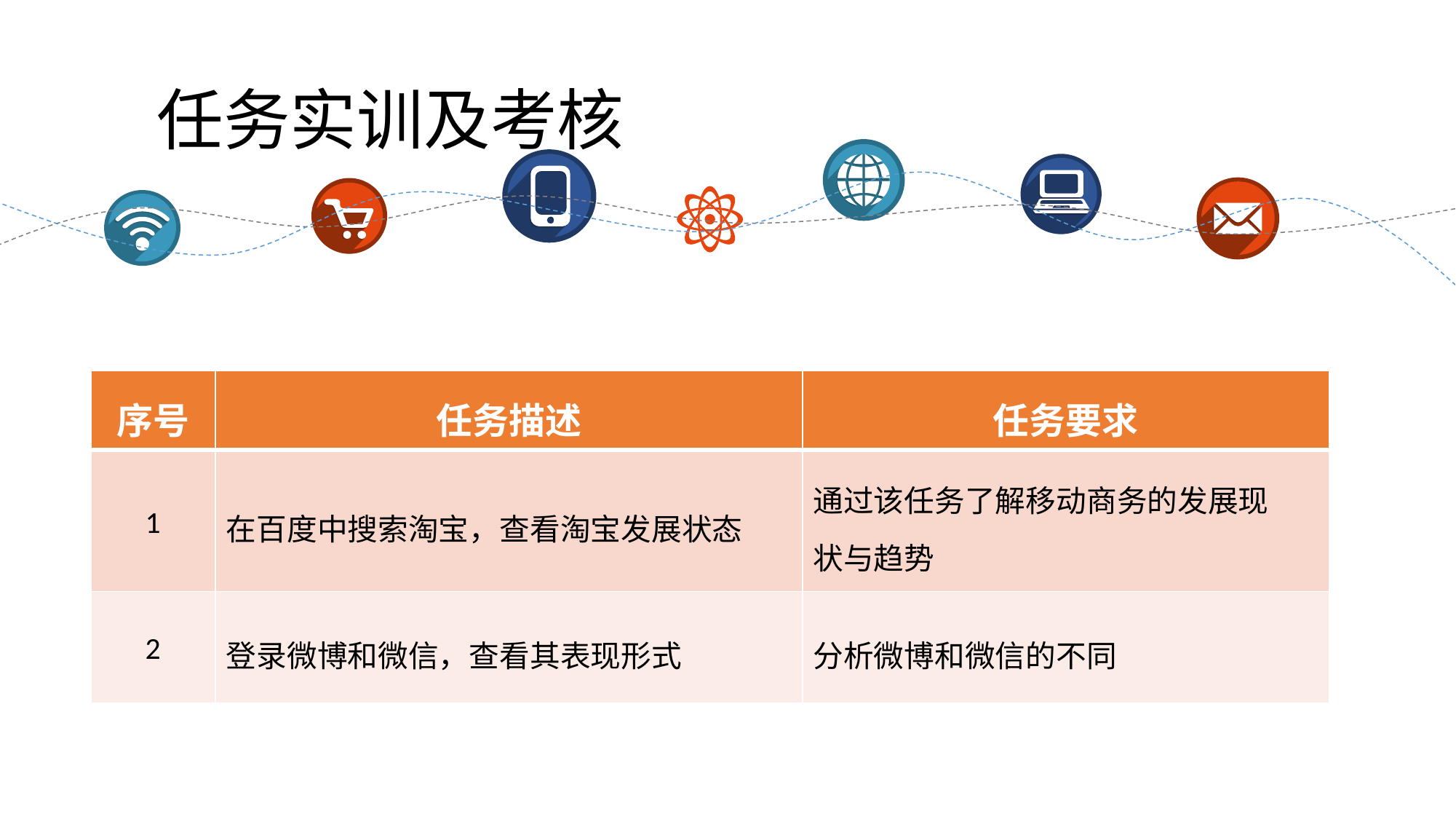

# 任务实训及考核

| 序号 | 任务描述 | 任务要求 |
| --- | --- | --- |
| 1 | 在百度中搜索淘宝，查看淘宝发展状态 | 通过该任务了解移动商务的发展现 状与趋势 |
| 2 | 登录微博和微信，查看其表现形式 | 分析微博和微信的不同 |